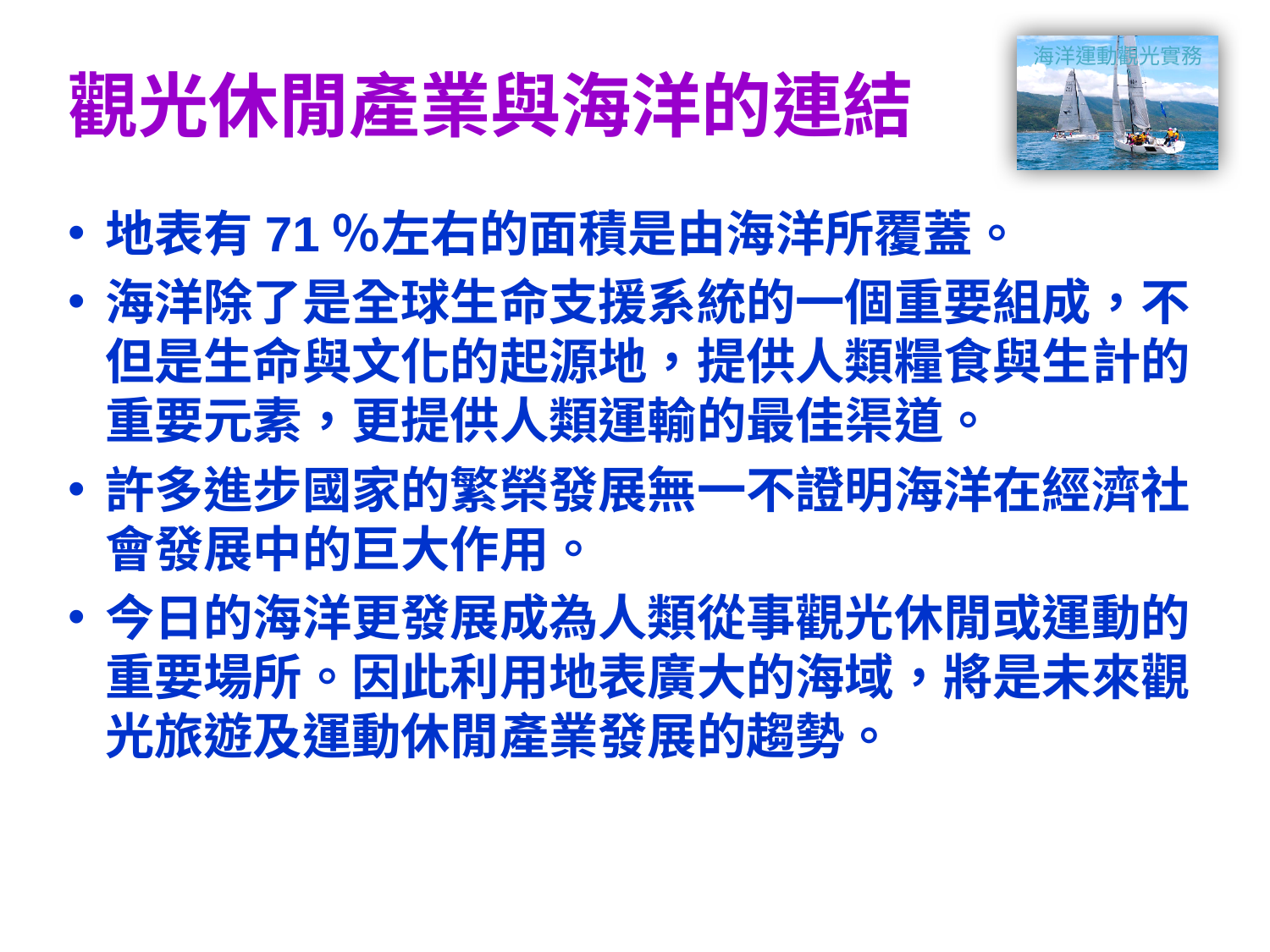

# 觀光休閒產業與海洋的連結
地表有71％左右的面積是由海洋所覆蓋。
海洋除了是全球生命支援系統的一個重要組成，不但是生命與文化的起源地，提供人類糧食與生計的重要元素，更提供人類運輸的最佳渠道。
許多進步國家的繁榮發展無一不證明海洋在經濟社會發展中的巨大作用。
今日的海洋更發展成為人類從事觀光休閒或運動的重要場所。因此利用地表廣大的海域，將是未來觀光旅遊及運動休閒產業發展的趨勢。